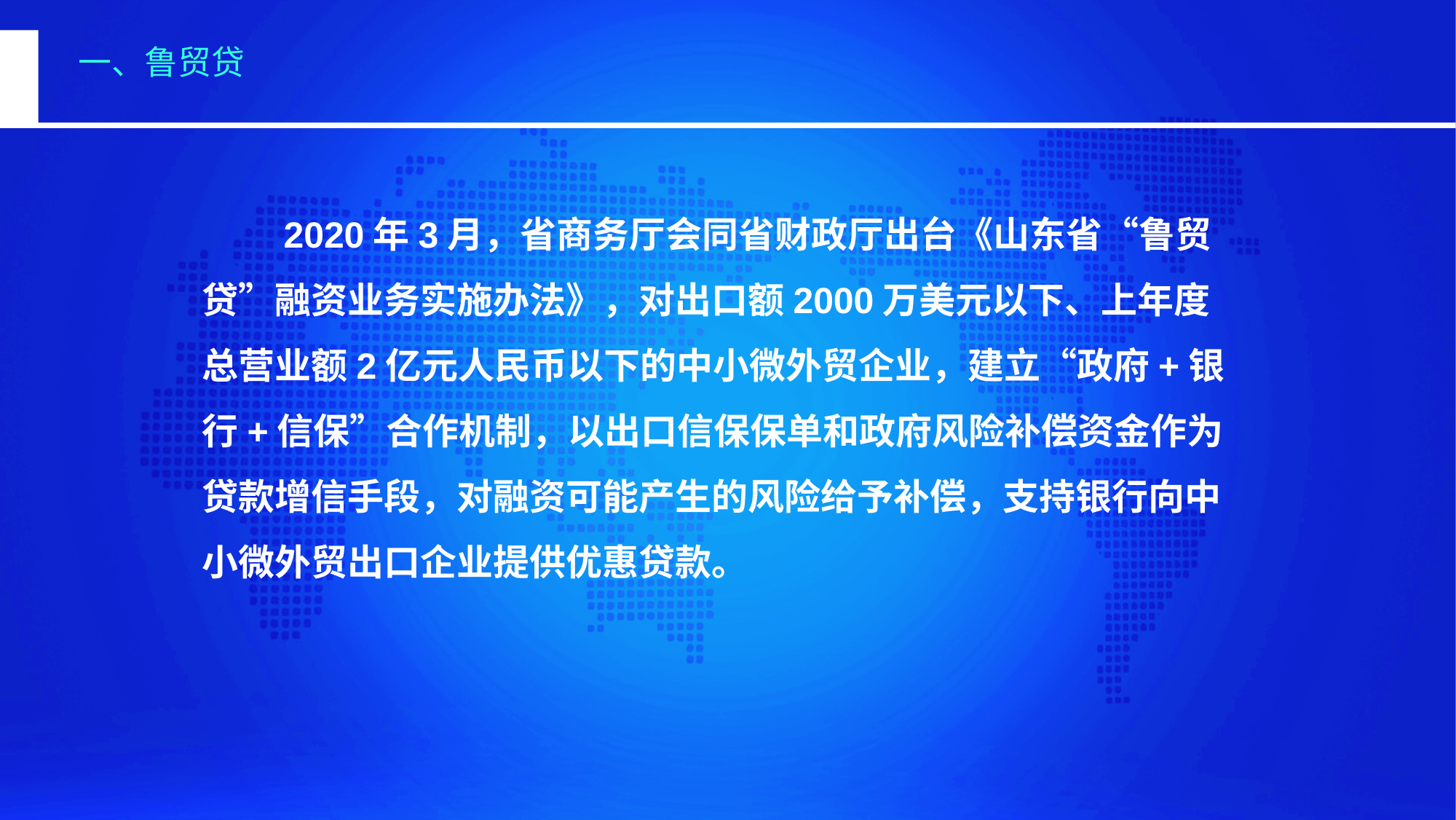

一、鲁贸贷

        2020年3月，省商务厅会同省财政厅出台《山东省“鲁贸贷”融资业务实施办法》，对出口额2000万美元以下、上年度总营业额2亿元人民币以下的中小微外贸企业，建立“政府+银行+信保”合作机制，以出口信保保单和政府风险补偿资金作为贷款增信手段，对融资可能产生的风险给予补偿，支持银行向中小微外贸出口企业提供优惠贷款。